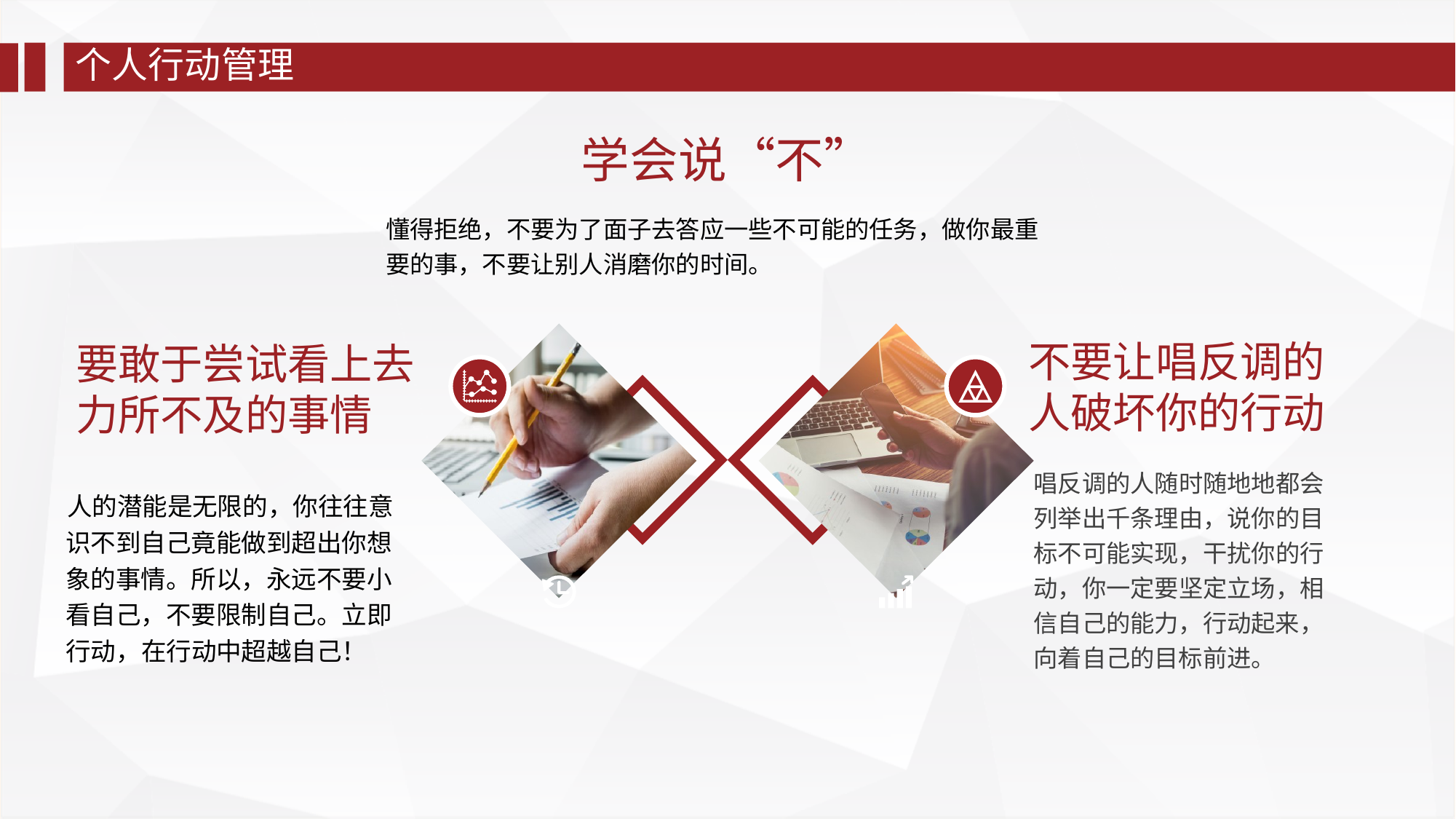

个人行动管理

学会说“不”
懂得拒绝，不要为了面子去答应一些不可能的任务，做你最重要的事，不要让别人消磨你的时间。
不要让唱反调的
人破坏你的行动
唱反调的人随时随地地都会列举出千条理由，说你的目标不可能实现，干扰你的行动，你一定要坚定立场，相信自己的能力，行动起来，向着自己的目标前进。

要敢于尝试看上去
力所不及的事情
 人的潜能是无限的，你往往意识不到自己竟能做到超出你想象的事情。所以，永远不要小看自己，不要限制自己。立即行动，在行动中超越自己！